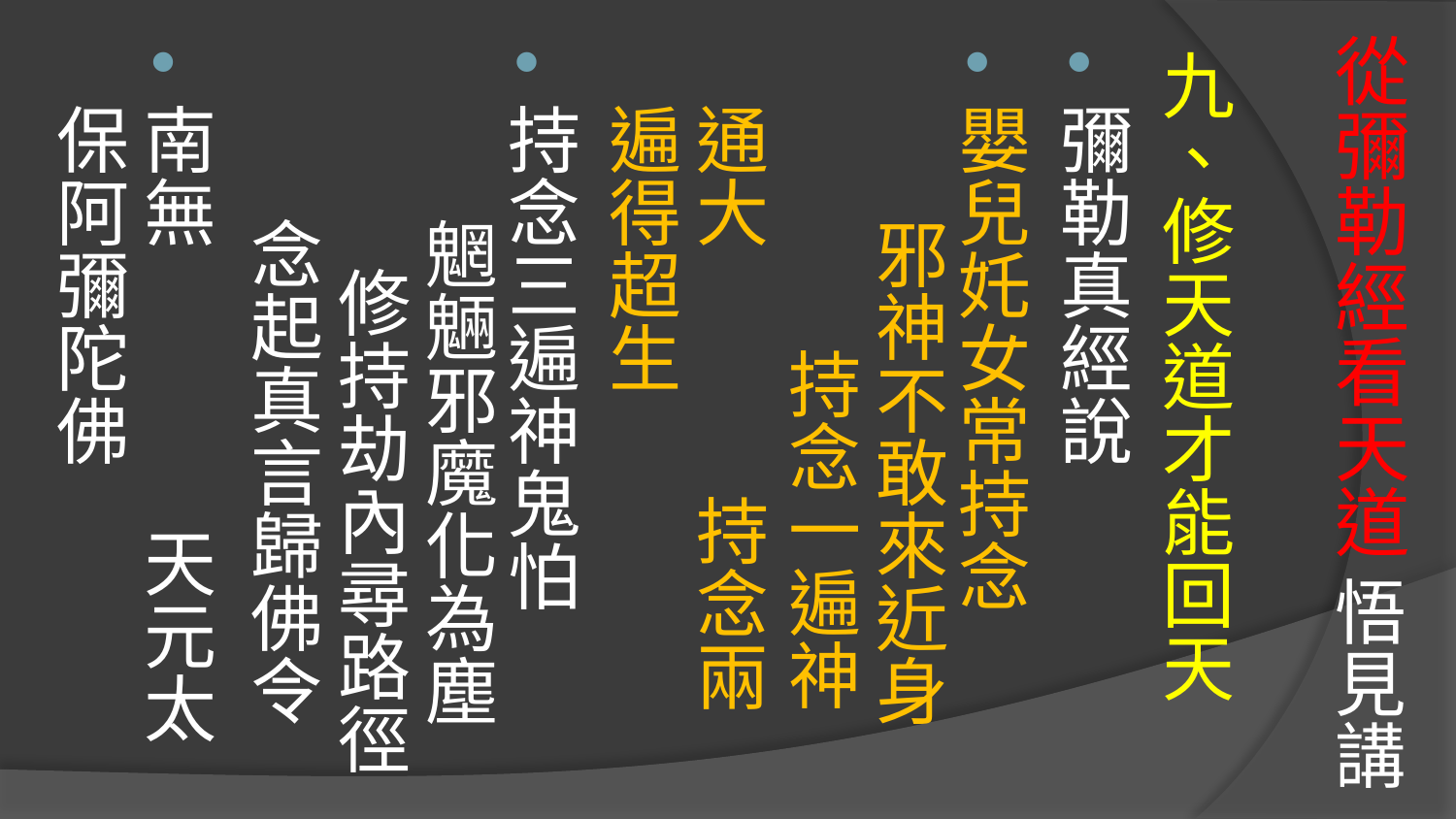

# 從彌勒經看天道 悟見講
九、修天道才能回天
彌勒真經說
嬰兒奼女常持念                  邪神不敢來近身                   持念一遍神通大               持念兩遍得超生
持念三遍神鬼怕                  魍魎邪魔化為塵              修持劫內尋路徑        念起真言歸佛令
南無                 天元太保阿彌陀佛